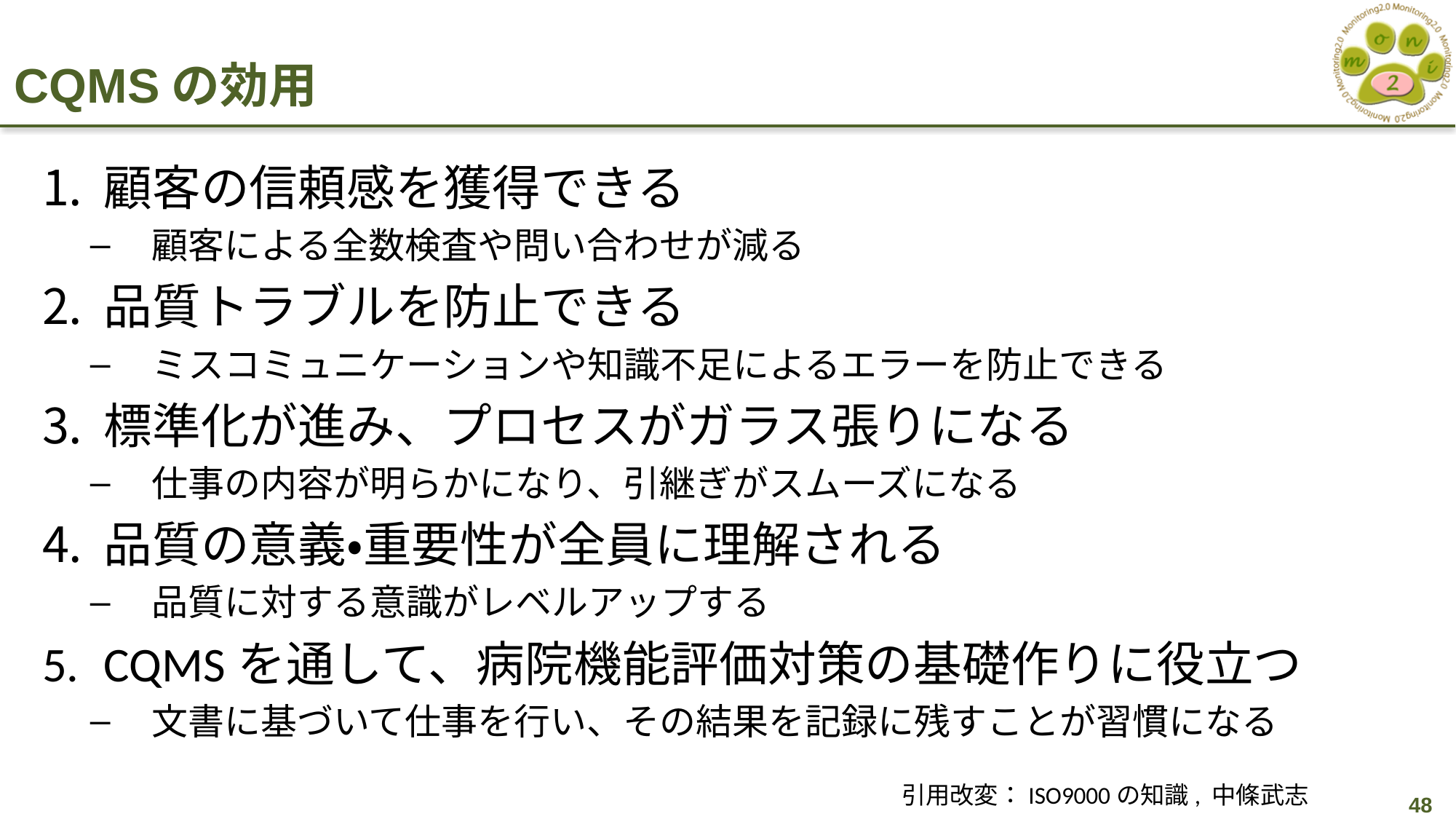

CQMSの効用
顧客の信頼感を獲得できる
顧客による全数検査や問い合わせが減る
品質トラブルを防止できる
ミスコミュニケーションや知識不足によるエラーを防止できる
標準化が進み、プロセスがガラス張りになる
仕事の内容が明らかになり、引継ぎがスムーズになる
品質の意義・重要性が全員に理解される
品質に対する意識がレベルアップする
CQMSを通して、病院機能評価対策の基礎作りに役立つ
文書に基づいて仕事を行い、その結果を記録に残すことが習慣になる
引用改変：ISO9000の知識, 中條武志